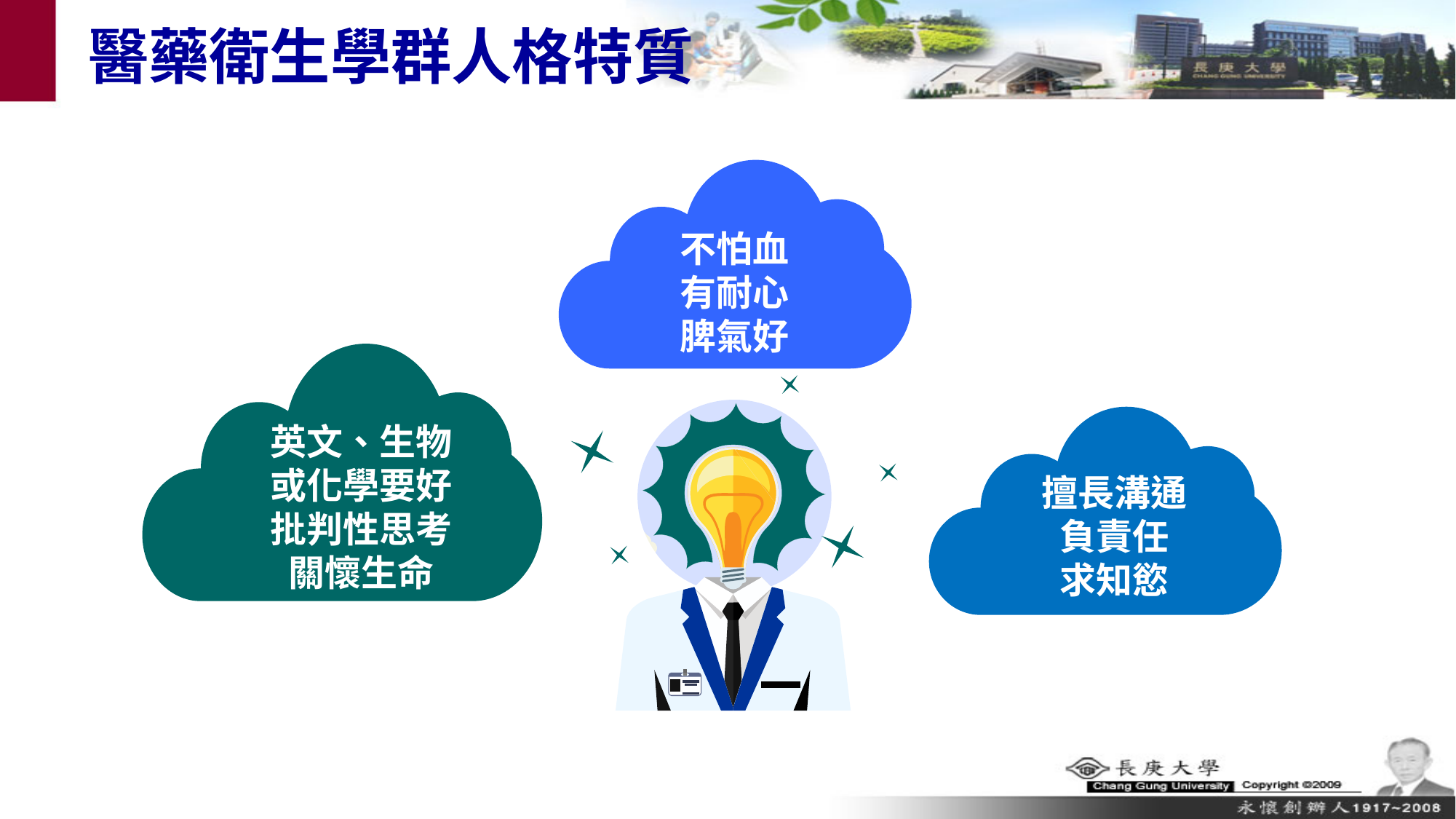

醫藥衛生學群人格特質

不怕血
有耐心
脾氣好

英文、生物
或化學要好
批判性思考
關懷生命
擅長溝通
負責任
求知慾